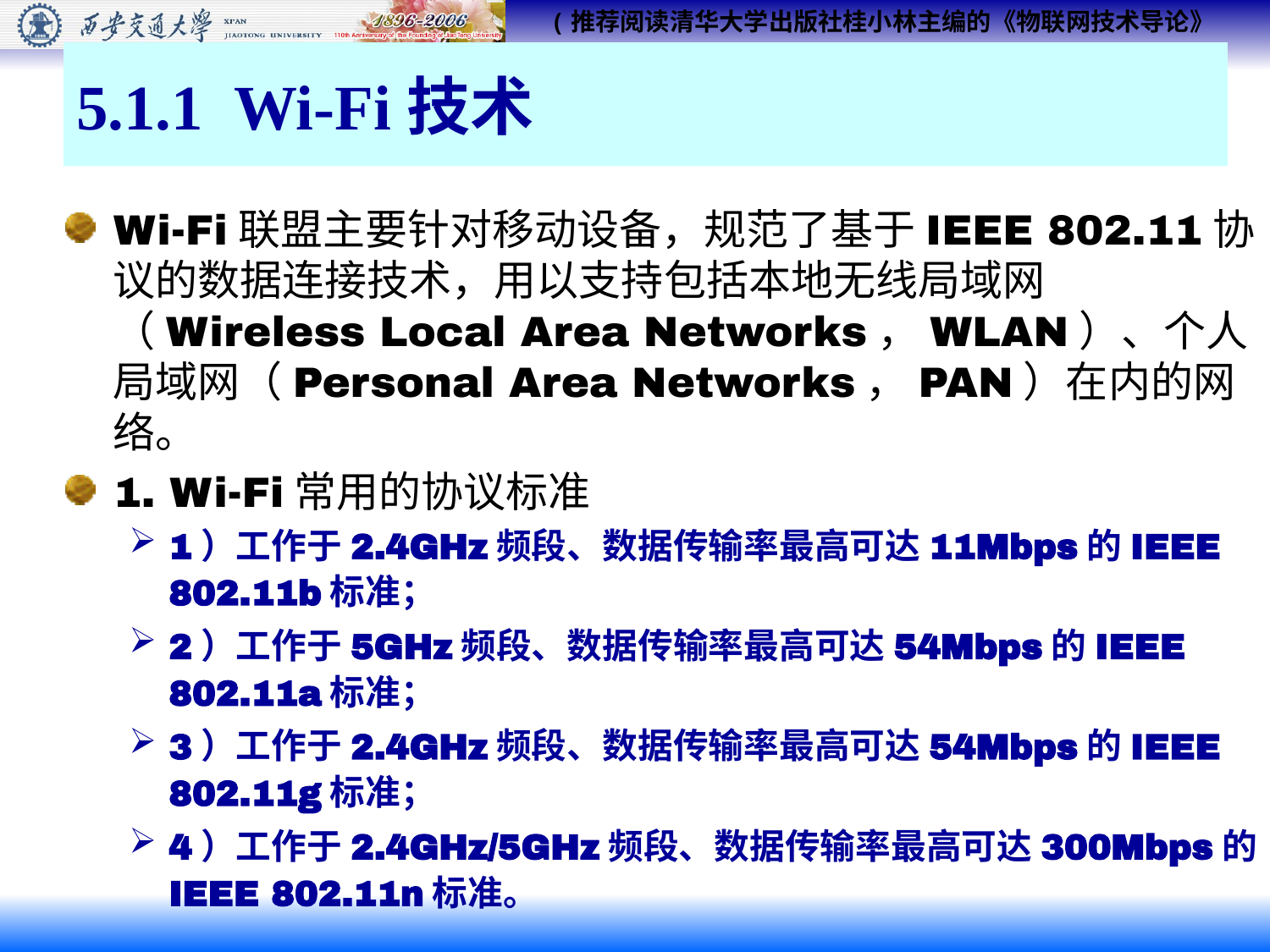

# 5.1.1  Wi-Fi技术
Wi-Fi联盟主要针对移动设备，规范了基于IEEE 802.11协议的数据连接技术，用以支持包括本地无线局域网（Wireless Local Area Networks，WLAN）、个人局域网（Personal Area Networks，PAN）在内的网络。
1. Wi-Fi常用的协议标准
1）工作于2.4GHz频段、数据传输率最高可达11Mbps的IEEE 802.11b标准；
2）工作于5GHz频段、数据传输率最高可达54Mbps的IEEE 802.11a标准；
3）工作于2.4GHz频段、数据传输率最高可达54Mbps的IEEE 802.11g标准；
4）工作于2.4GHz/5GHz频段、数据传输率最高可达300Mbps的IEEE 802.11n标准。